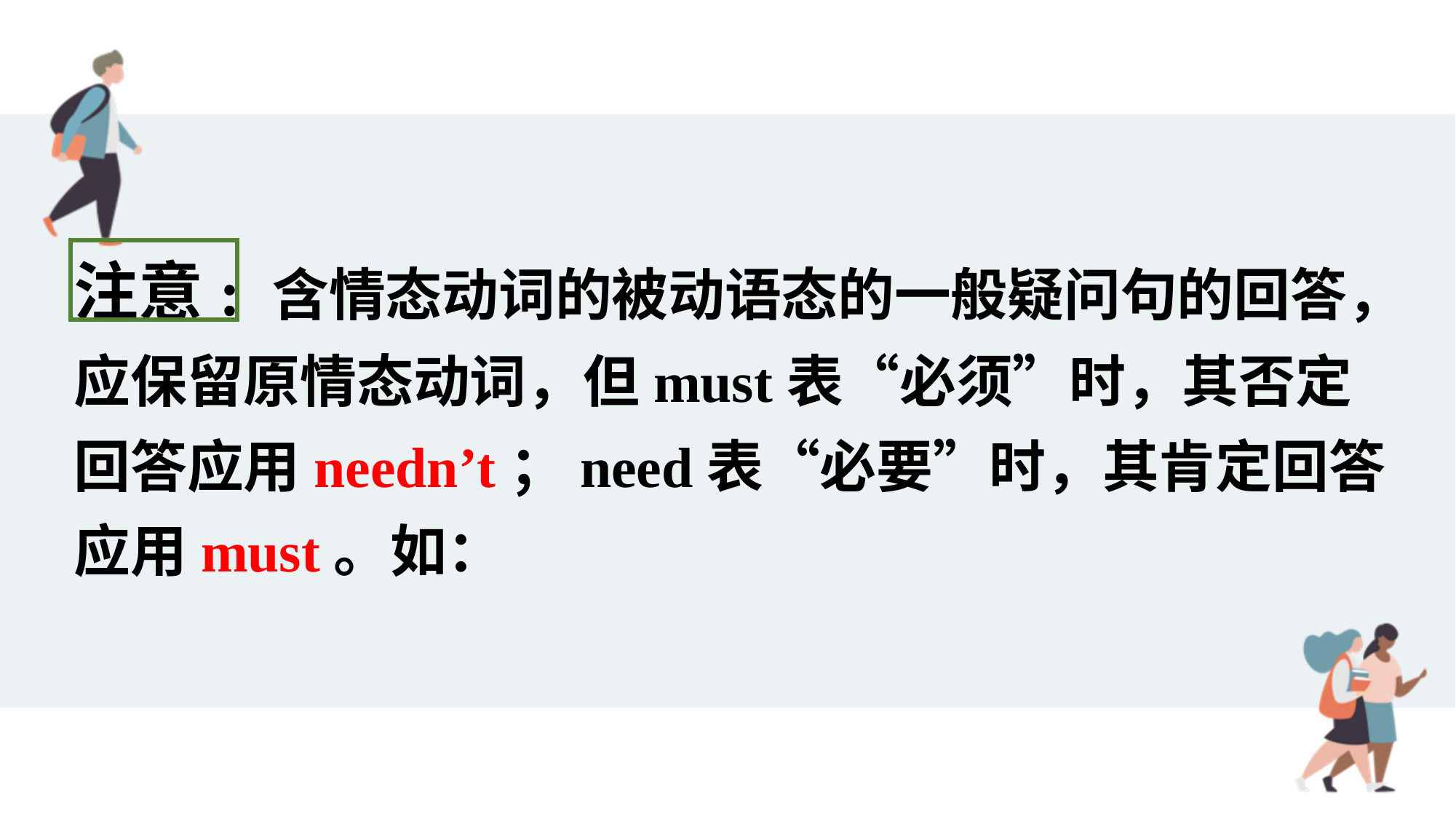

注意: 含情态动词的被动语态的一般疑问句的回答，应保留原情态动词，但must表“必须”时，其否定回答应用needn’t；need表“必要”时，其肯定回答应用must。如：